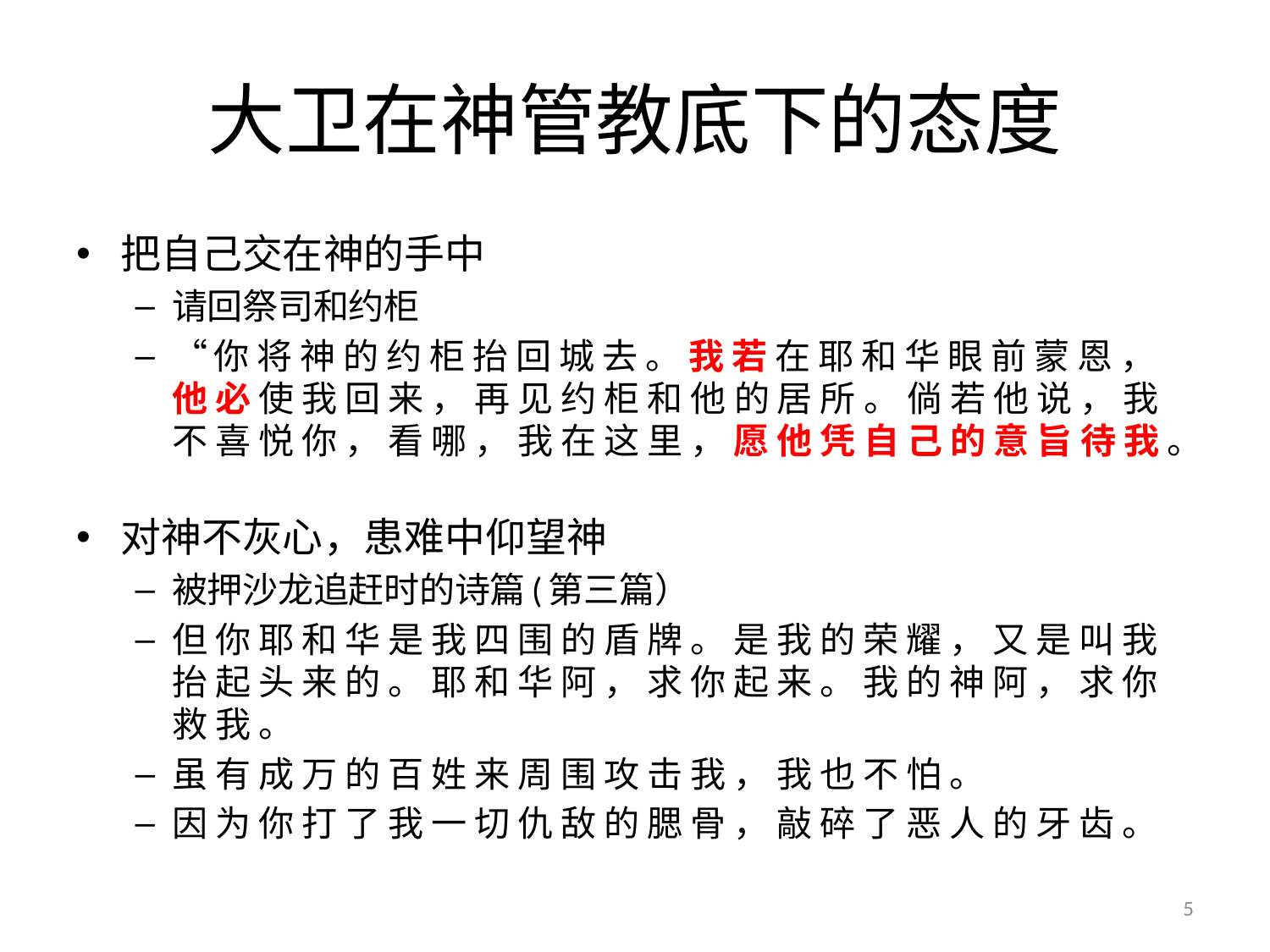

# 大卫在神管教底下的态度
把自己交在神的手中
请回祭司和约柜
“你 将 神 的 约 柜 抬 回 城 去 。 我 若 在 耶 和 华 眼 前 蒙 恩 ， 他 必 使 我 回 来 ， 再 见 约 柜 和 他 的 居 所 。 倘 若 他 说 ， 我 不 喜 悦 你 ， 看 哪 ， 我 在 这 里 ， 愿 他 凭 自 己 的 意 旨 待 我 。
对神不灰心，患难中仰望神
被押沙龙追赶时的诗篇(第三篇）
但 你 耶 和 华 是 我 四 围 的 盾 牌 。 是 我 的 荣 耀 ， 又 是 叫 我 抬 起 头 来 的 。 耶 和 华 阿 ， 求 你 起 来 。 我 的 神 阿 ， 求 你 救 我 。
虽 有 成 万 的 百 姓 来 周 围 攻 击 我 ， 我 也 不 怕 。
因 为 你 打 了 我 一 切 仇 敌 的 腮 骨 ， 敲 碎 了 恶 人 的 牙 齿 。

5